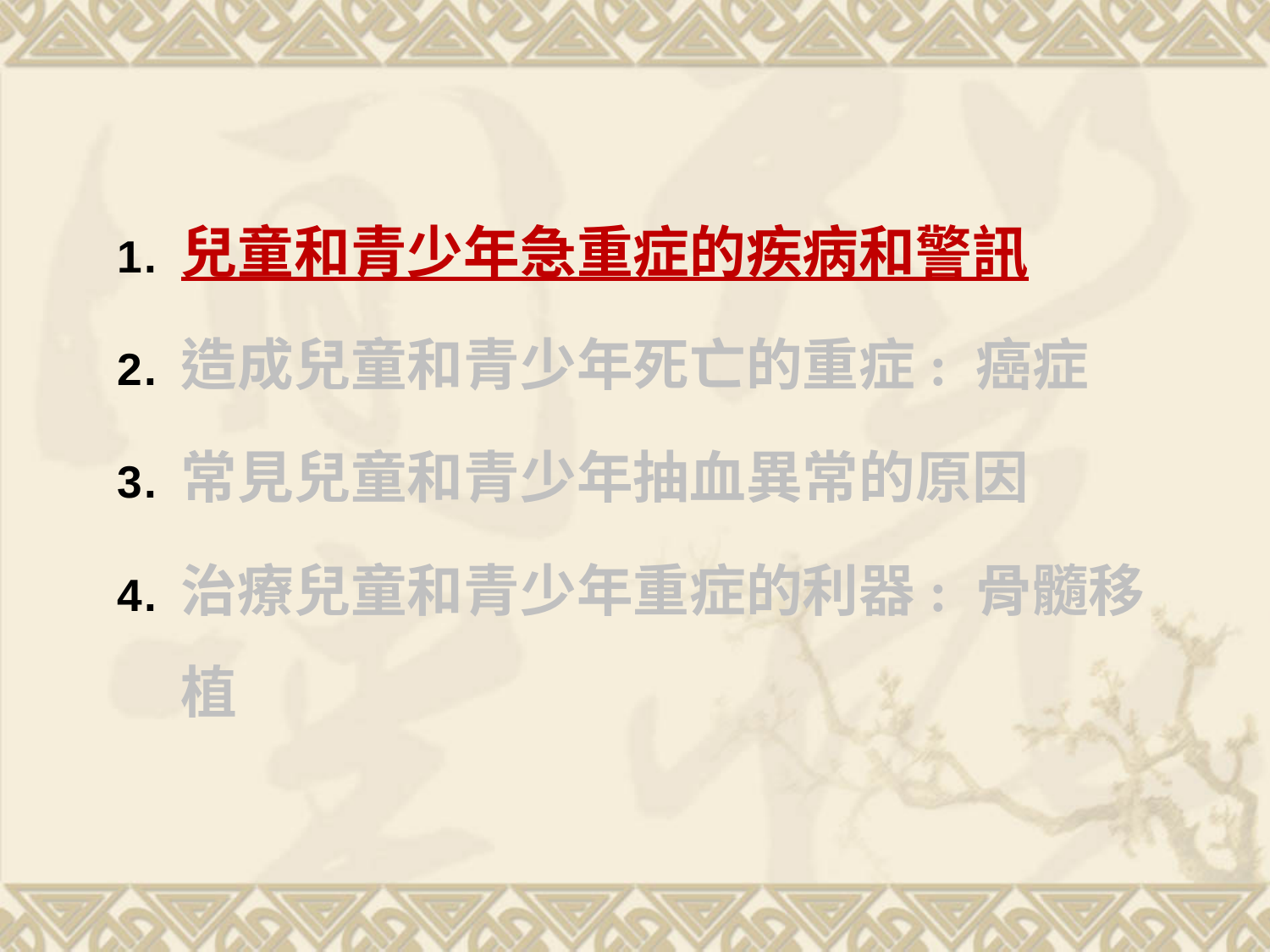

兒童和青少年急重症的疾病和警訊
造成兒童和青少年死亡的重症: 癌症
常見兒童和青少年抽血異常的原因
治療兒童和青少年重症的利器: 骨髓移植